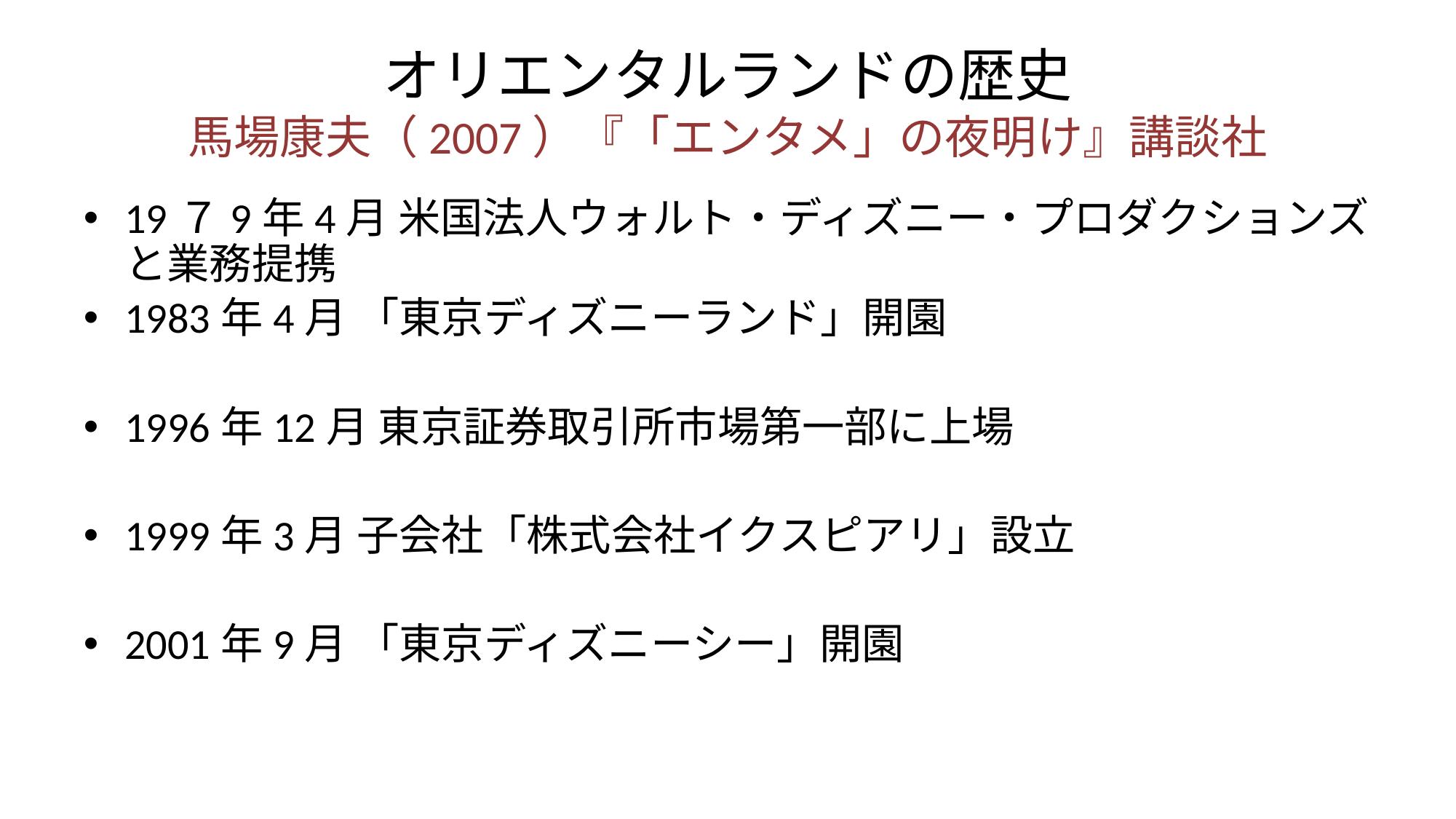

# オリエンタルランドの歴史 馬場康夫（2007）『「エンタメ」の夜明け』講談社
19７9年4月 米国法人ウォルト・ディズニー・プロダクションズと業務提携
1983年4月 「東京ディズニーランド」開園

1996年12月 東京証券取引所市場第一部に上場

1999年3月 子会社「株式会社イクスピアリ」設立

2001年9月 「東京ディズニーシー」開園